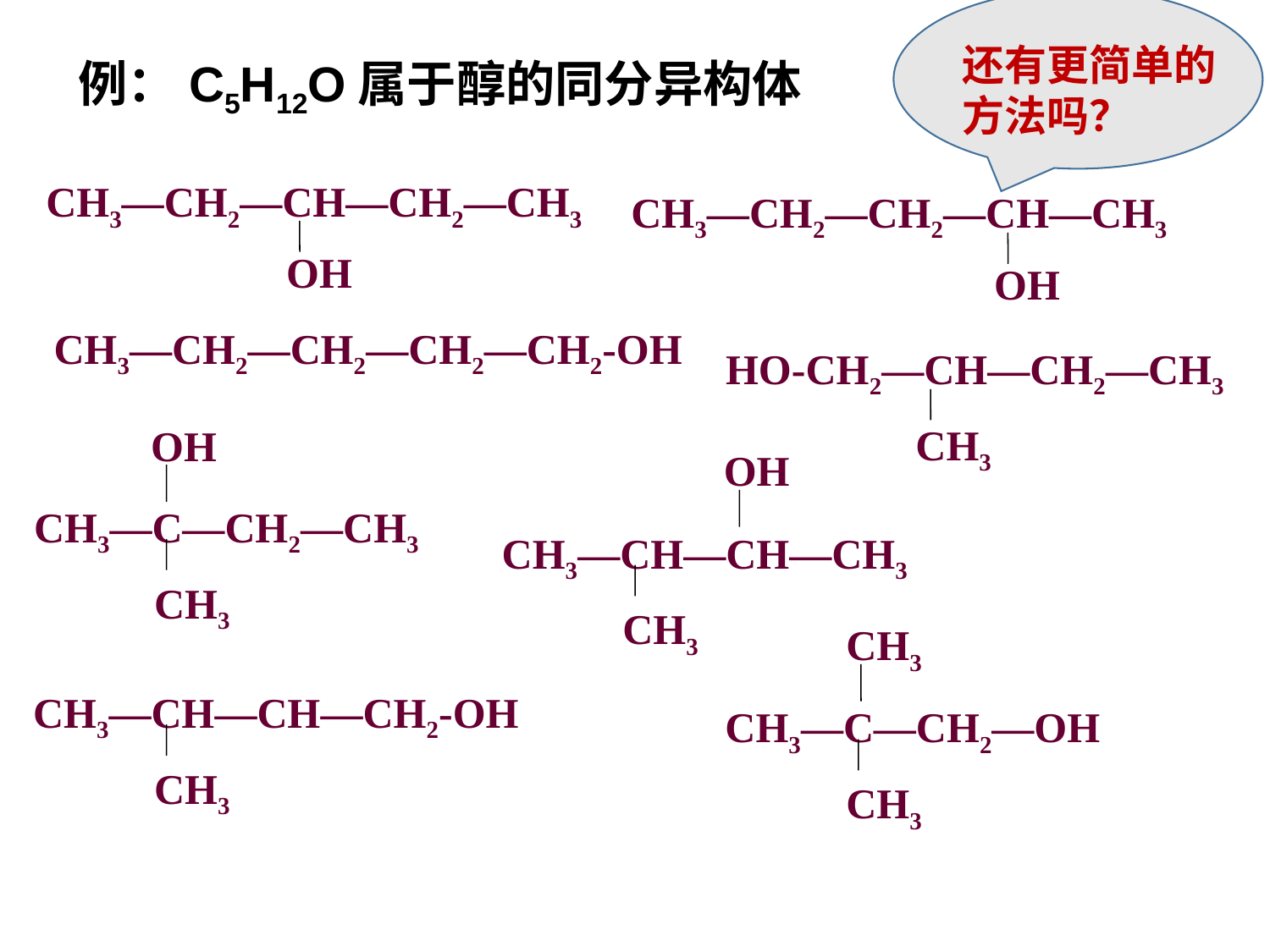

还有更简单的方法吗？
例：C5H12O属于醇的同分异构体
CH3—CH2—CH—CH2—CH3

OH
CH3—CH2—CH2—CH—CH3

OH
CH3—CH2—CH2—CH2—CH2-OH
HO-CH2—CH—CH2—CH3

CH3
OH

OH

CH3—C—CH2—CH3

CH3
CH3—CH—CH—CH3

CH3
CH3

CH3—CH—CH—CH2-OH

CH3
CH3—C—CH2—OH

CH3